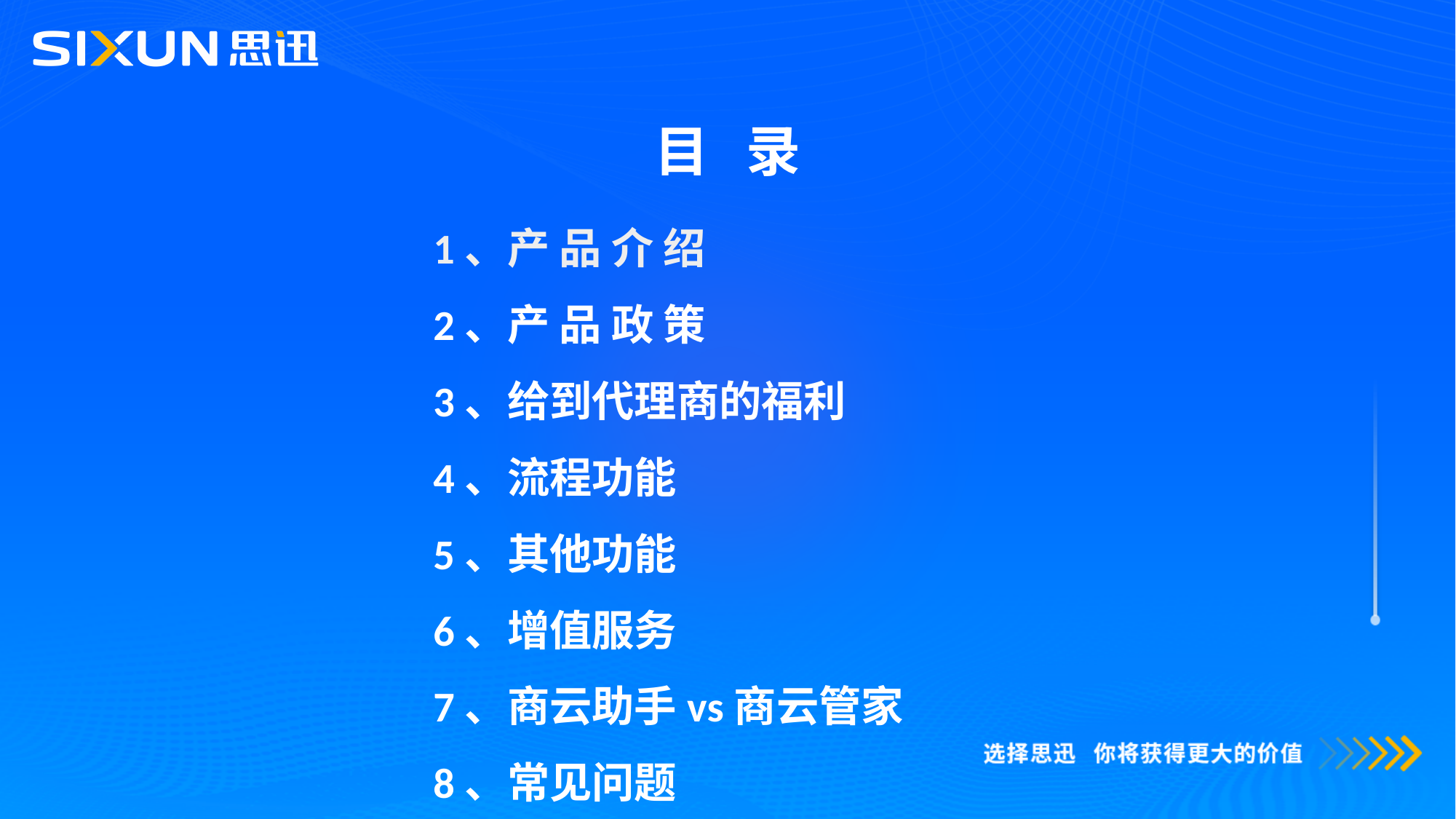

目   录
1、产 品 介 绍
2、产 品 政 策
3、给到代理商的福利
4、流程功能
5、其他功能
6、增值服务
7、商云助手vs商云管家
8、常见问题